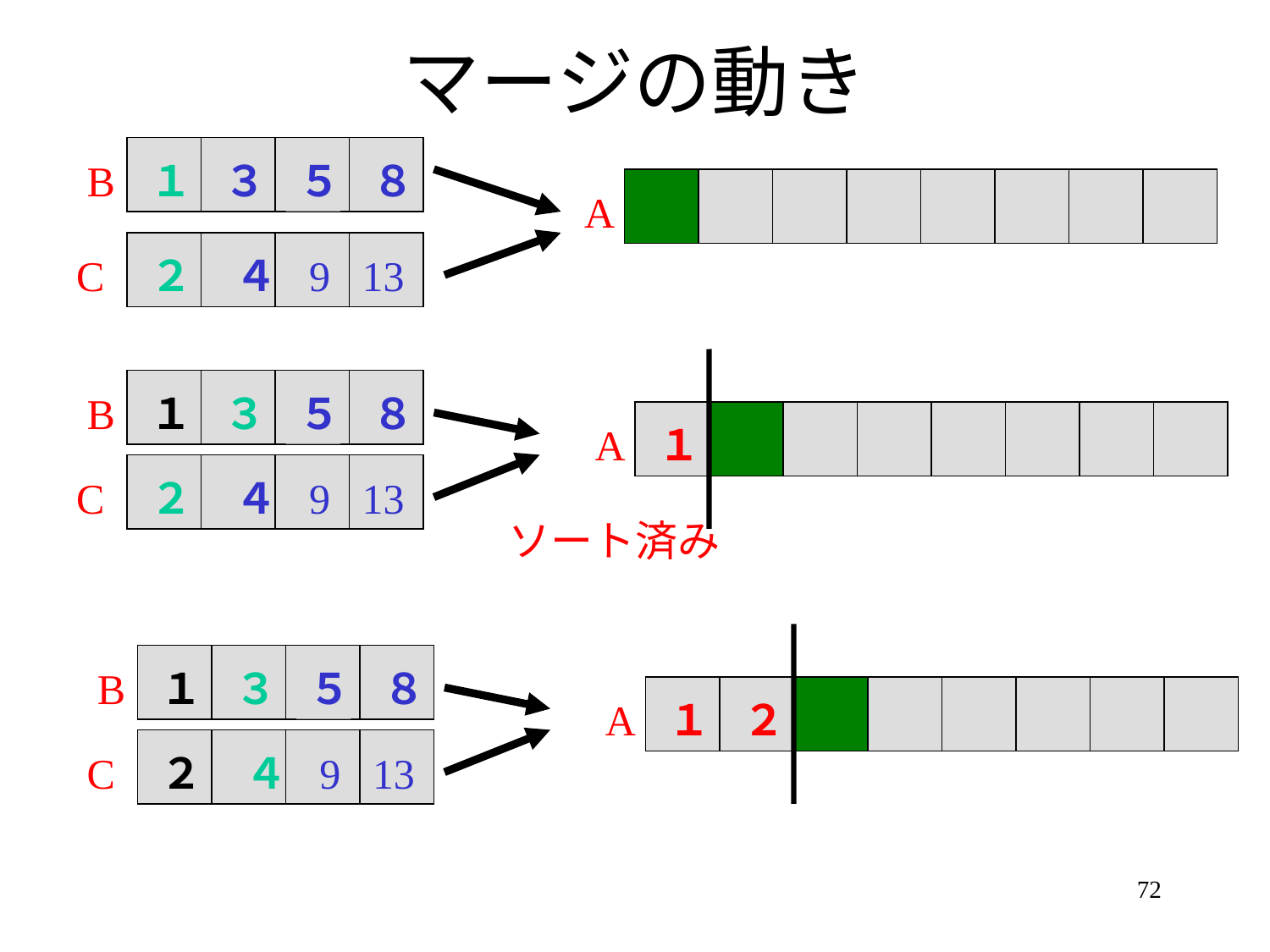

# マージの動き

B
１
３
５
８

A

C
２
４
9
13

B
１
３
５
８

A
１

C
２
４
9
13
ソート済み

B
１
３
５
８

A
１
２

C
２
４
9
13
72